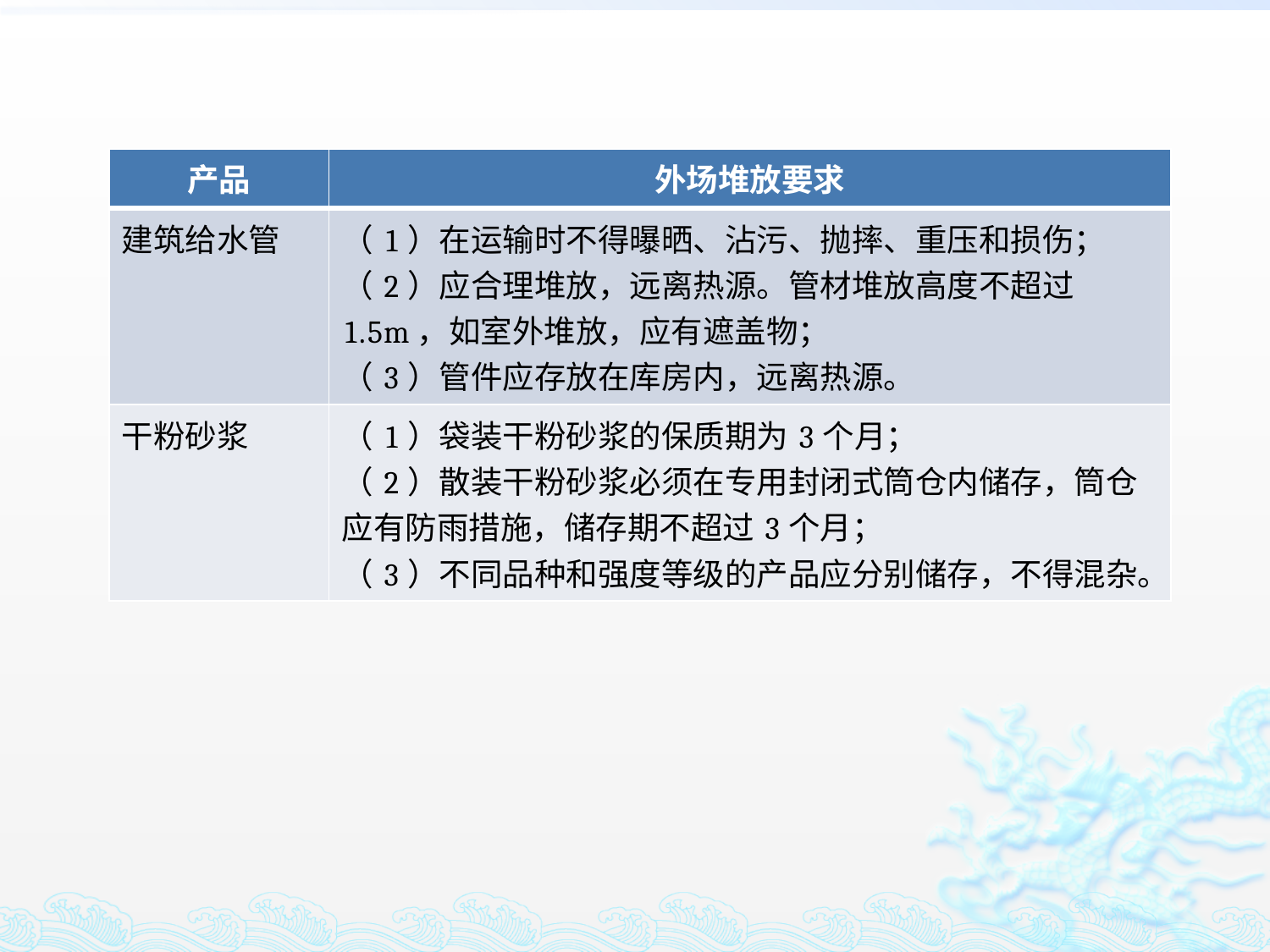

| 产品 | 外场堆放要求 |
| --- | --- |
| 建筑给水管 | （1）在运输时不得曝晒、沾污、抛摔、重压和损伤； （2）应合理堆放，远离热源。管材堆放高度不超过1.5m，如室外堆放，应有遮盖物； （3）管件应存放在库房内，远离热源。 |
| 干粉砂浆 | （1）袋装干粉砂浆的保质期为3个月； （2）散装干粉砂浆必须在专用封闭式筒仓内储存，筒仓应有防雨措施，储存期不超过3个月； （3）不同品种和强度等级的产品应分别储存，不得混杂。 |